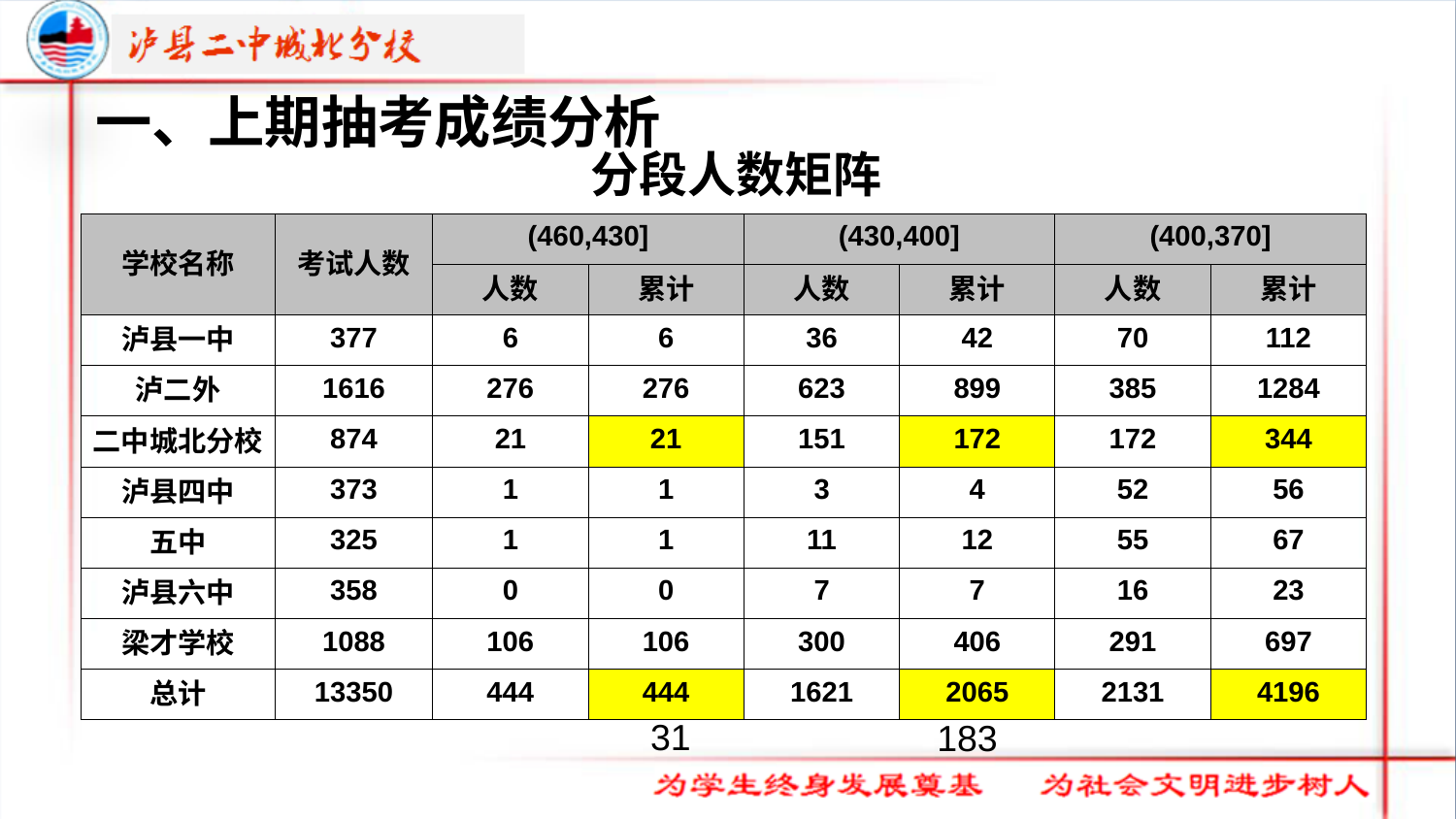

一、上期抽考成绩分析
| 分段人数矩阵 |  |  |  |  |  |  |  |
| --- | --- | --- | --- | --- | --- | --- | --- |
| 学校名称 | 考试人数 | (460,430] |  | (430,400] |  | (400,370] |  |
|  |  | 人数 | 累计 | 人数 | 累计 | 人数 | 累计 |
| 泸县一中 | 377 | 6 | 6 | 36 | 42 | 70 | 112 |
| 泸二外 | 1616 | 276 | 276 | 623 | 899 | 385 | 1284 |
| 二中城北分校 | 874 | 21 | 21 | 151 | 172 | 172 | 344 |
| 泸县四中 | 373 | 1 | 1 | 3 | 4 | 52 | 56 |
| 五中 | 325 | 1 | 1 | 11 | 12 | 55 | 67 |
| 泸县六中 | 358 | 0 | 0 | 7 | 7 | 16 | 23 |
| 梁才学校 | 1088 | 106 | 106 | 300 | 406 | 291 | 697 |
| 总计 | 13350 | 444 | 444 | 1621 | 2065 | 2131 | 4196 |
31
183